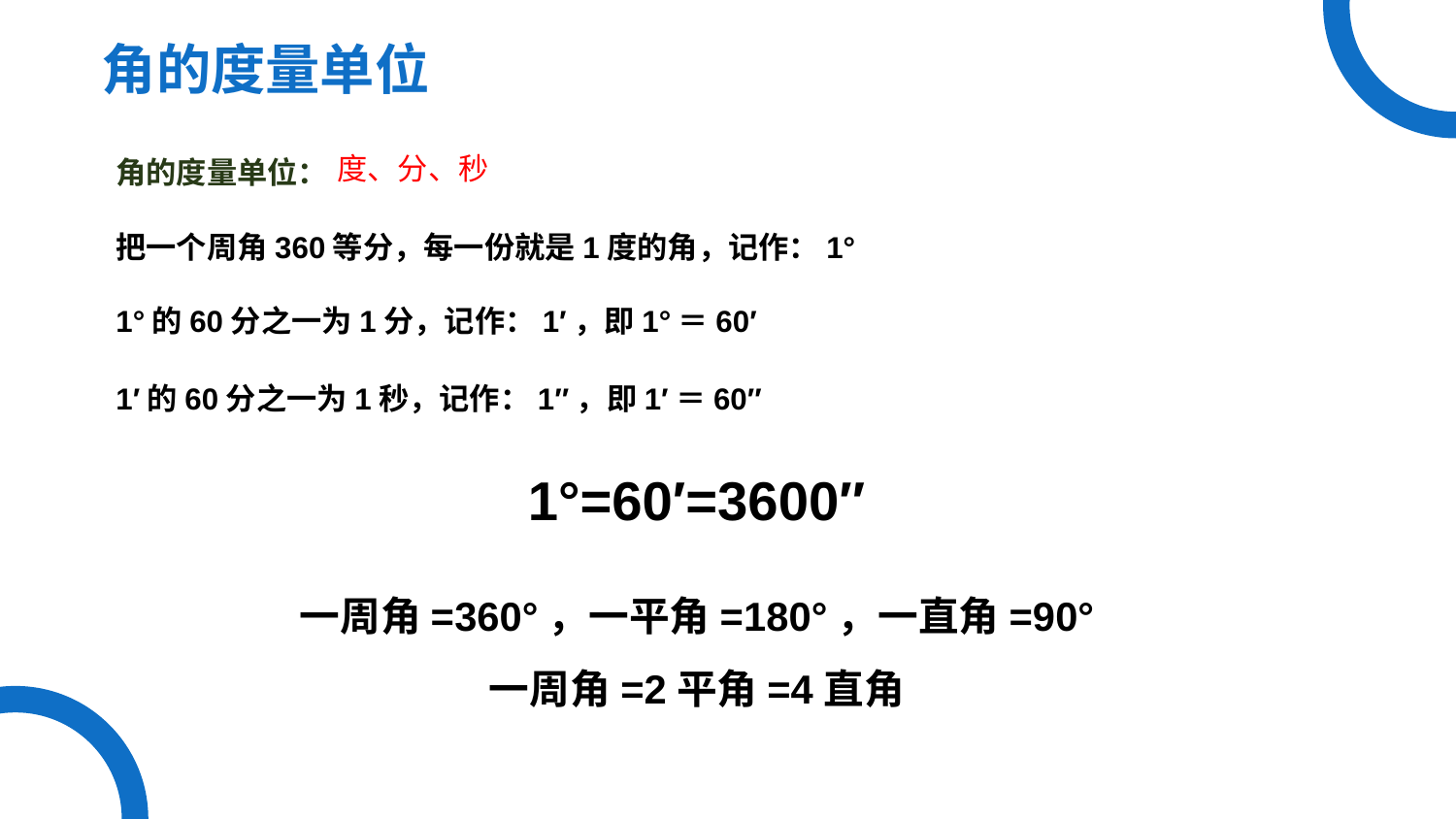

角的度量单位
角的度量单位：
度、分、秒
把一个周角360等分，每一份就是1度的角，记作：1°
1°的60分之一为1分，记作：1′，即1°＝60′
1′的60分之一为1秒，记作：1″，即1′＝60″
1°=60′=3600″
一周角=360°，一平角=180°，一直角=90°
一周角=2平角=4直角